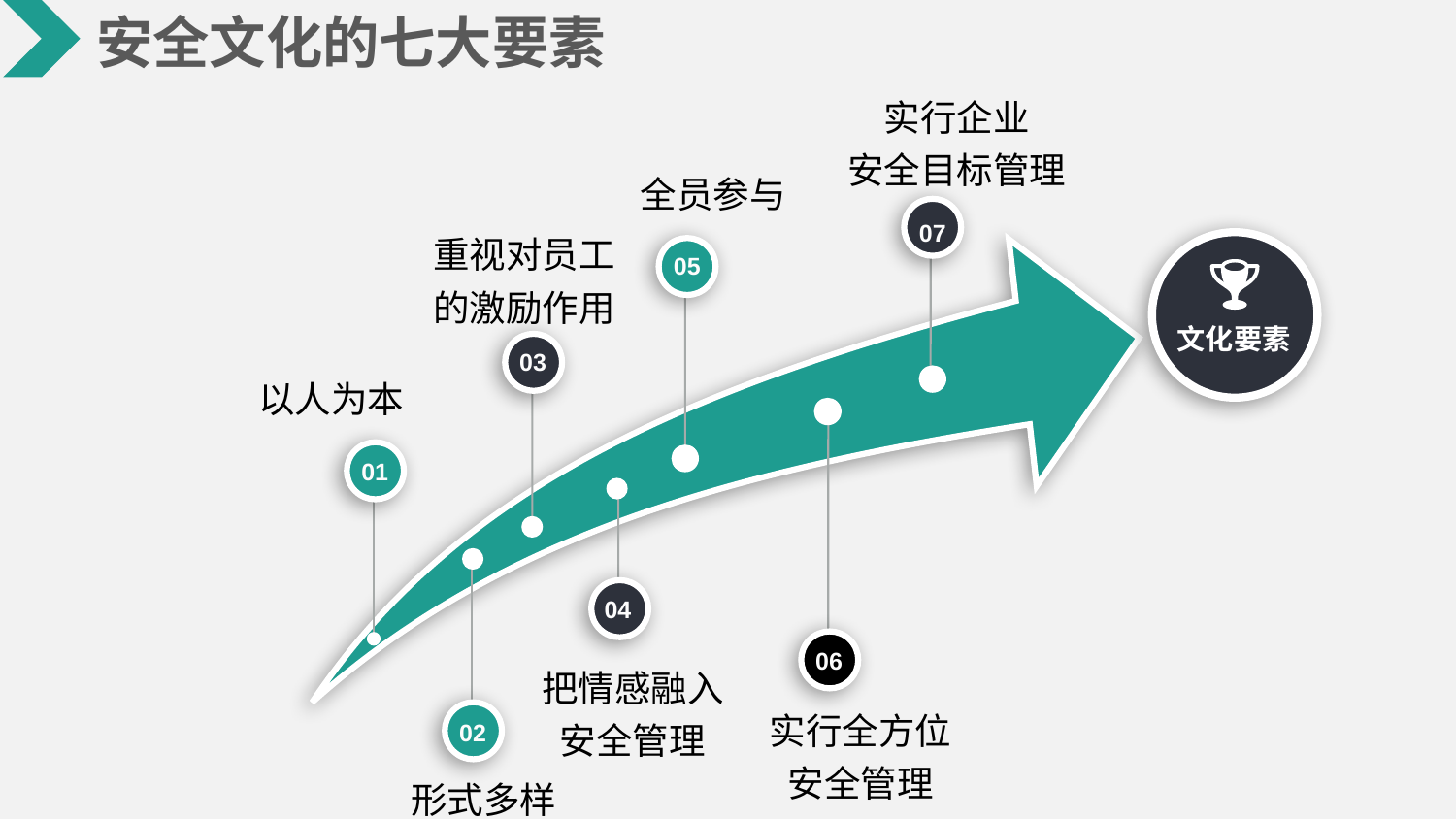

安全文化的七大要素
实行企业
安全目标管理
全员参与

07

重视对员工
的激励作用

05

文化要素

03

以人为本

06

01

04

02
把情感融入
安全管理
实行全方位
安全管理
形式多样